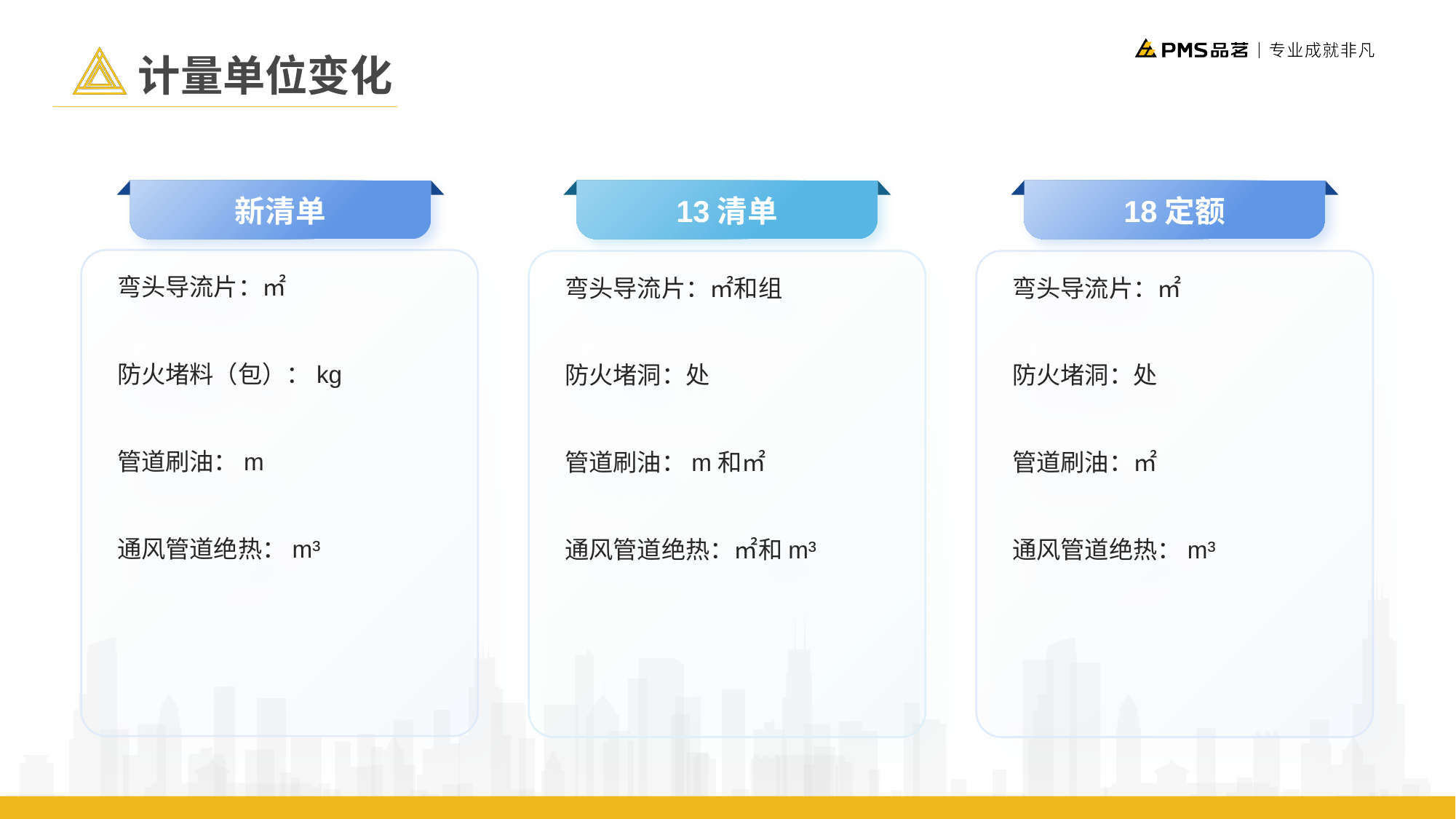

计量单位变化

新清单

13清单

18定额

弯头导流片：㎡

防火堵料（包）：kg

管道刷油：m

通风管道绝热：m³

弯头导流片：㎡和组

防火堵洞：处

管道刷油：m和㎡

通风管道绝热：㎡和m³

弯头导流片：㎡

防火堵洞：处

管道刷油：㎡

通风管道绝热：m³